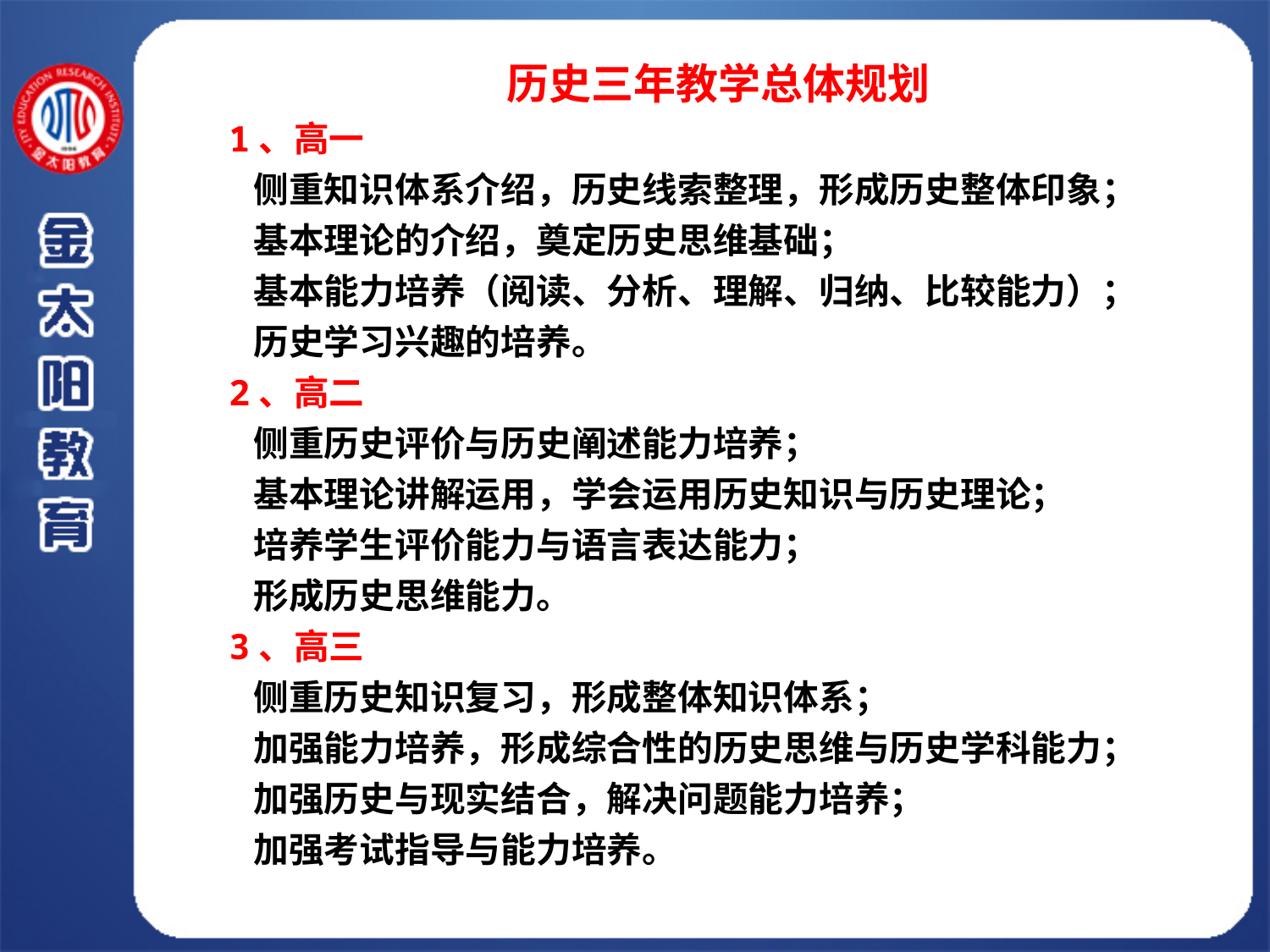

历史三年教学总体规划
1、高一
  侧重知识体系介绍，历史线索整理，形成历史整体印象；
  基本理论的介绍，奠定历史思维基础；
  基本能力培养（阅读、分析、理解、归纳、比较能力）；
  历史学习兴趣的培养。
2、高二
  侧重历史评价与历史阐述能力培养；
  基本理论讲解运用，学会运用历史知识与历史理论；
  培养学生评价能力与语言表达能力；
  形成历史思维能力。
3、高三
  侧重历史知识复习，形成整体知识体系；
  加强能力培养，形成综合性的历史思维与历史学科能力；
  加强历史与现实结合，解决问题能力培养；
  加强考试指导与能力培养。